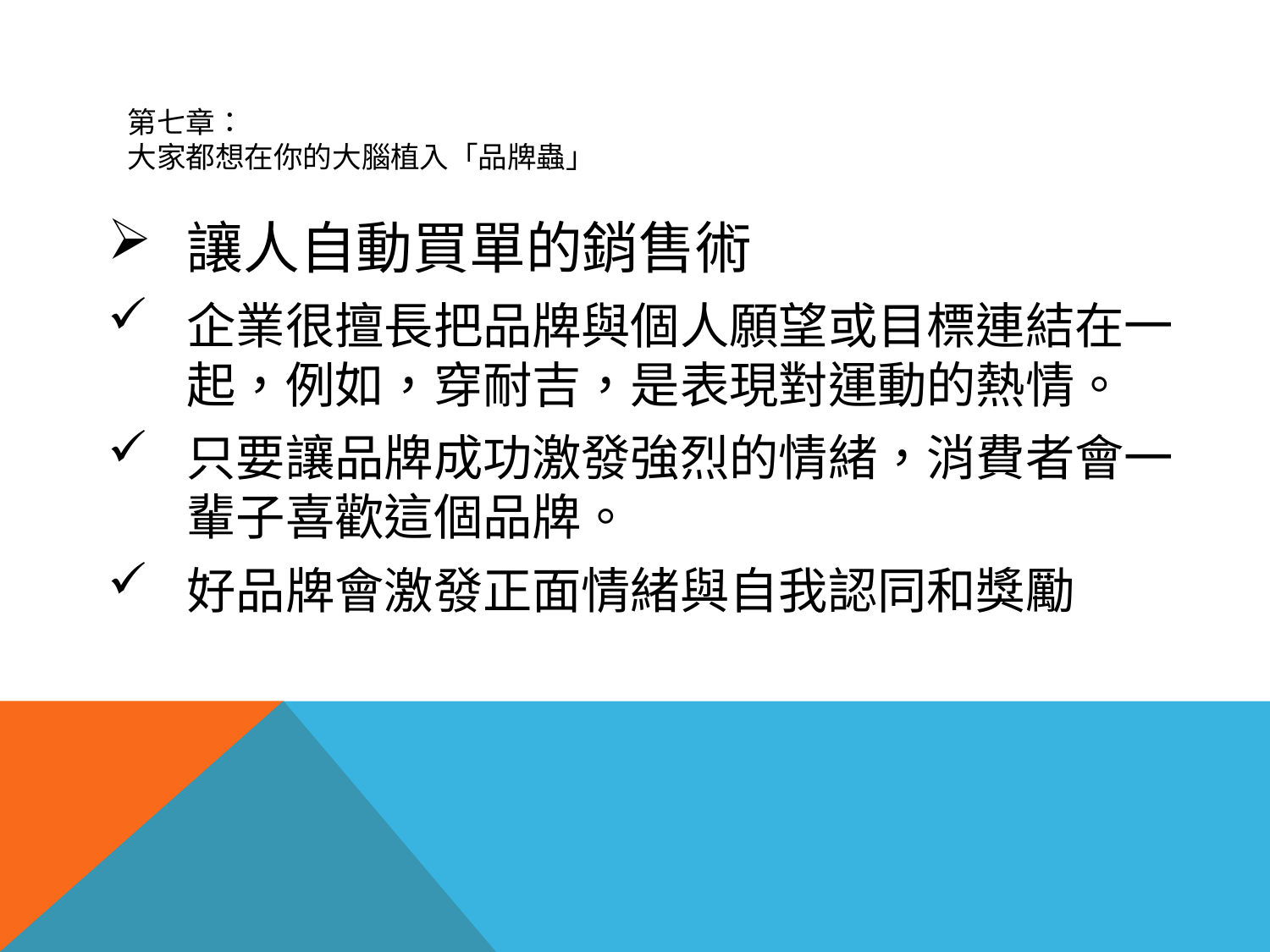

# 第七章： 大家都想在你的大腦植入「品牌蟲」
讓人自動買單的銷售術
企業很擅長把品牌與個人願望或目標連結在一起，例如，穿耐吉，是表現對運動的熱情。
只要讓品牌成功激發強烈的情緒，消費者會一輩子喜歡這個品牌。
好品牌會激發正面情緒與自我認同和獎勵